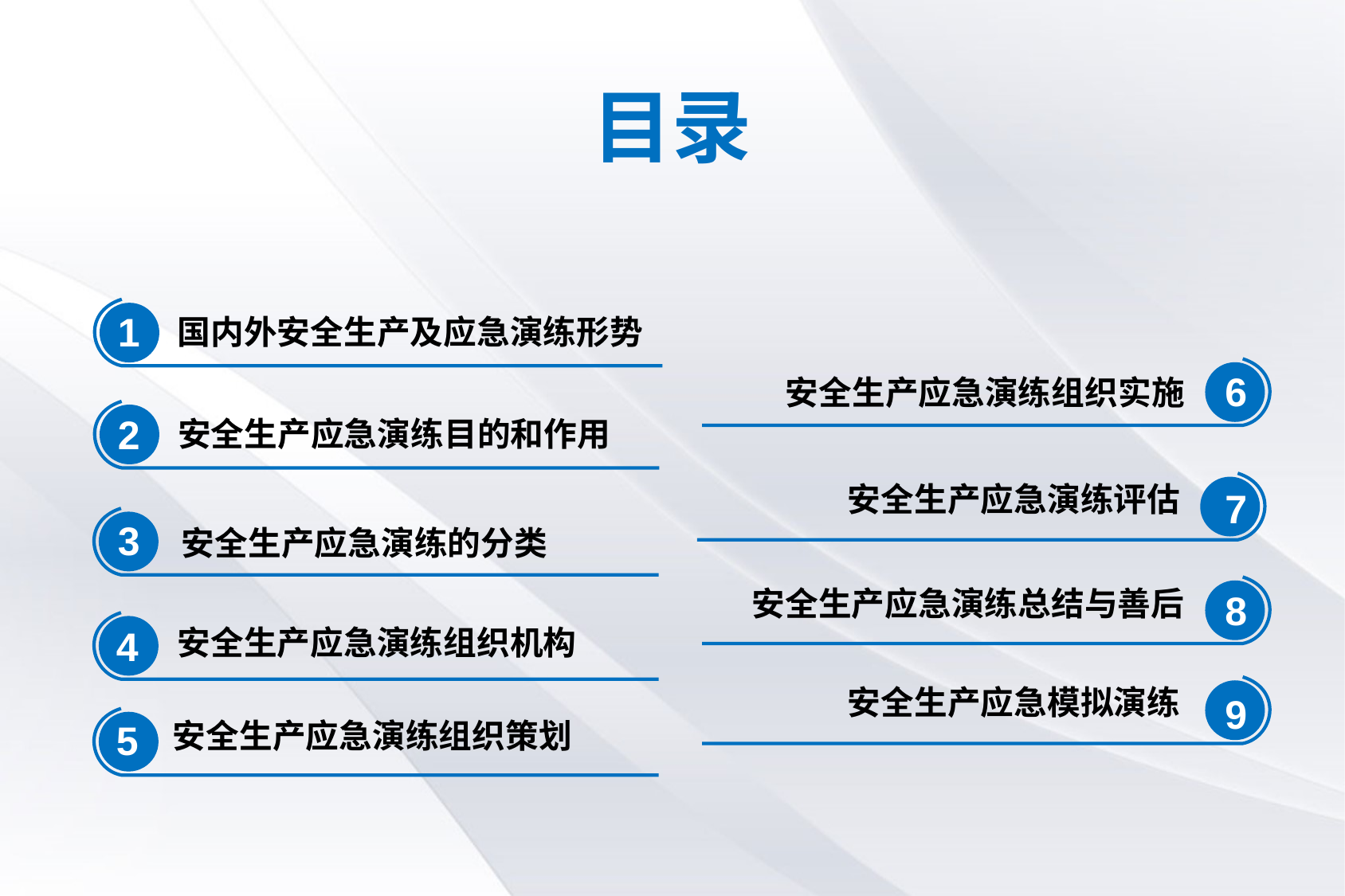

目录

1

国内外安全生产及应急演练形势

6
安全生产应急演练组织实施

2

安全生产应急演练目的和作用
安全生产应急演练评估

7

3

安全生产应急演练的分类

安全生产应急演练总结与善后
8

4
安全生产应急演练组织机构

安全生产应急模拟演练

9

5
安全生产应急演练组织策划